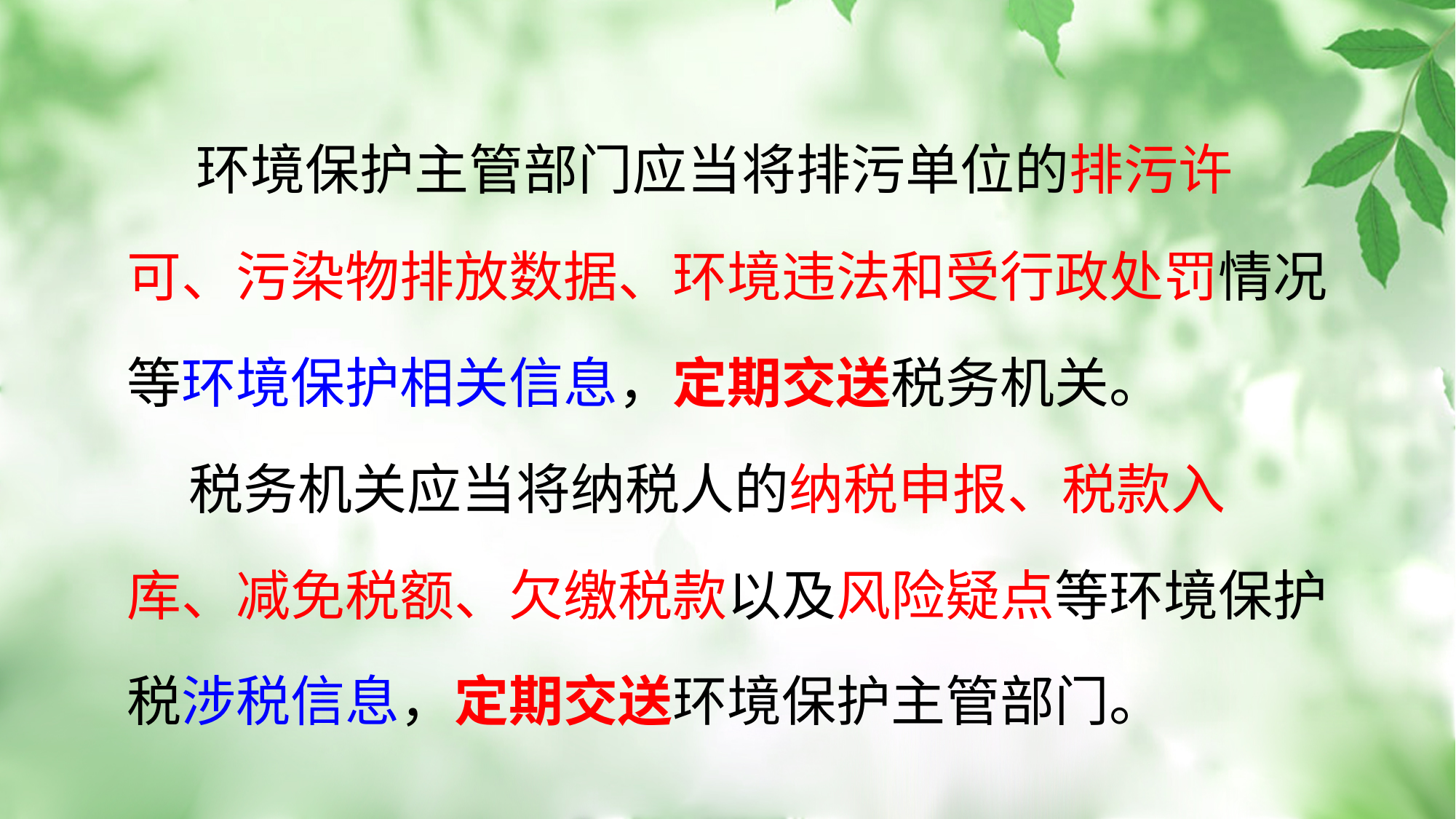

环境保护主管部门应当将排污单位的排污许可、污染物排放数据、环境违法和受行政处罚情况等环境保护相关信息，定期交送税务机关。
    税务机关应当将纳税人的纳税申报、税款入库、减免税额、欠缴税款以及风险疑点等环境保护税涉税信息，定期交送环境保护主管部门。